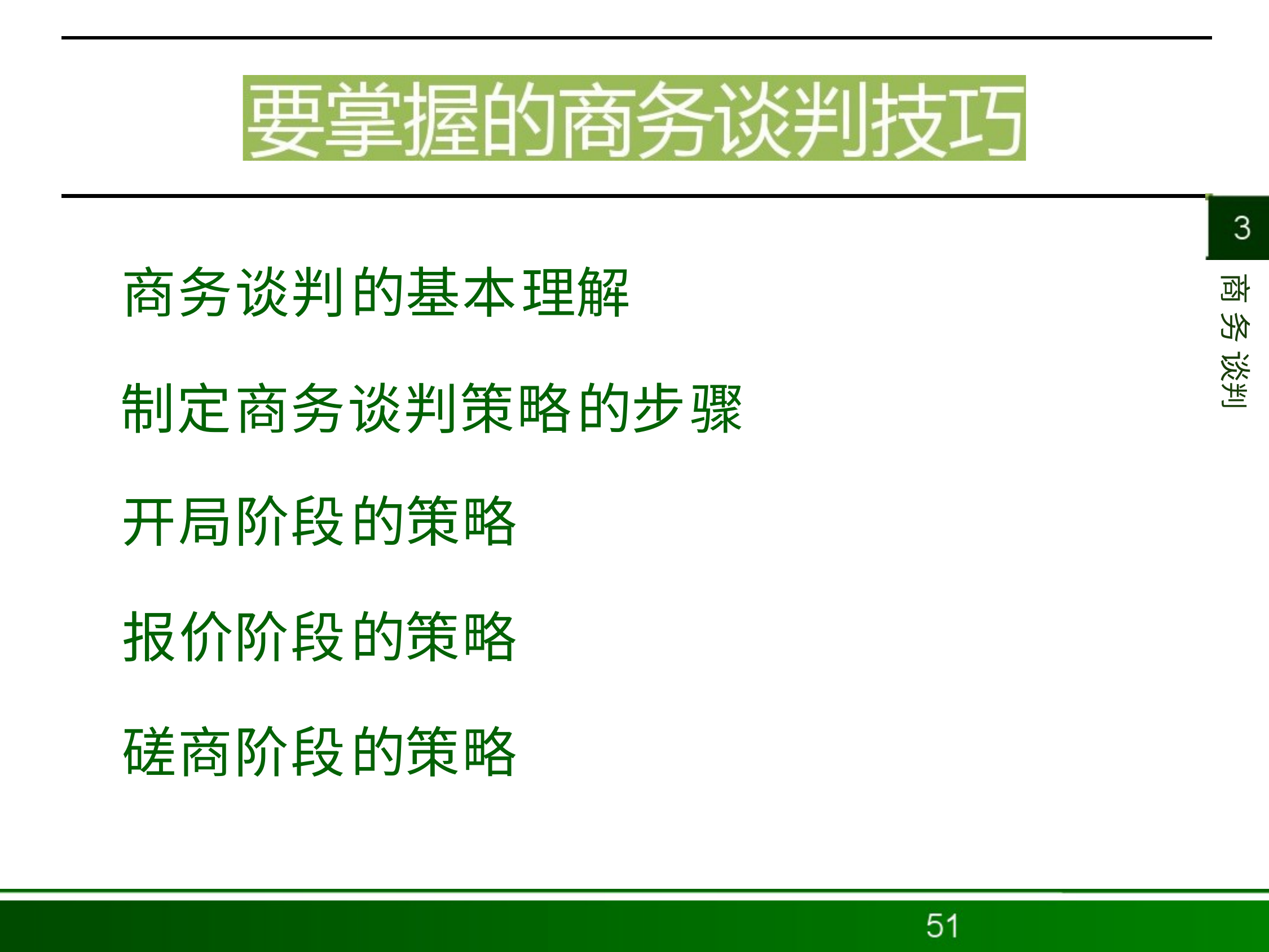

商务谈判的基本理解
制定商务谈判策略的步骤 开局阶段的策略
报价阶段的策略 磋商阶段的策略
商 务 谈判